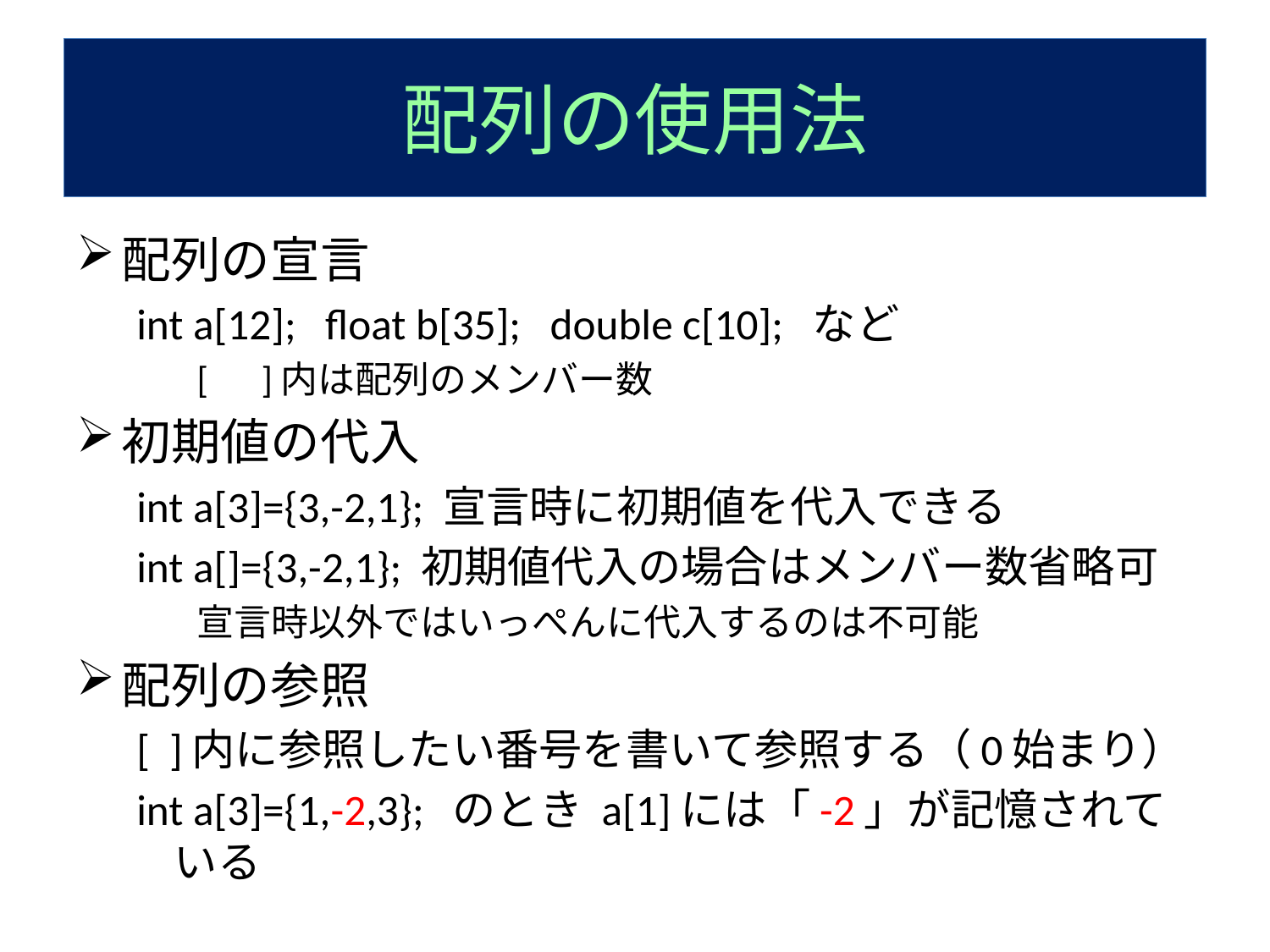

# 配列の使用法
配列の宣言
int a[12];   float b[35];   double c[10];  など
[　]内は配列のメンバー数
初期値の代入
int a[3]={3,-2,1}; 宣言時に初期値を代入できる
int a[]={3,-2,1}; 初期値代入の場合はメンバー数省略可
宣言時以外ではいっぺんに代入するのは不可能
配列の参照
[  ]内に参照したい番号を書いて参照する（0始まり）
int a[3]={1,-2,3};  のとき a[1]には「-2」が記憶されている